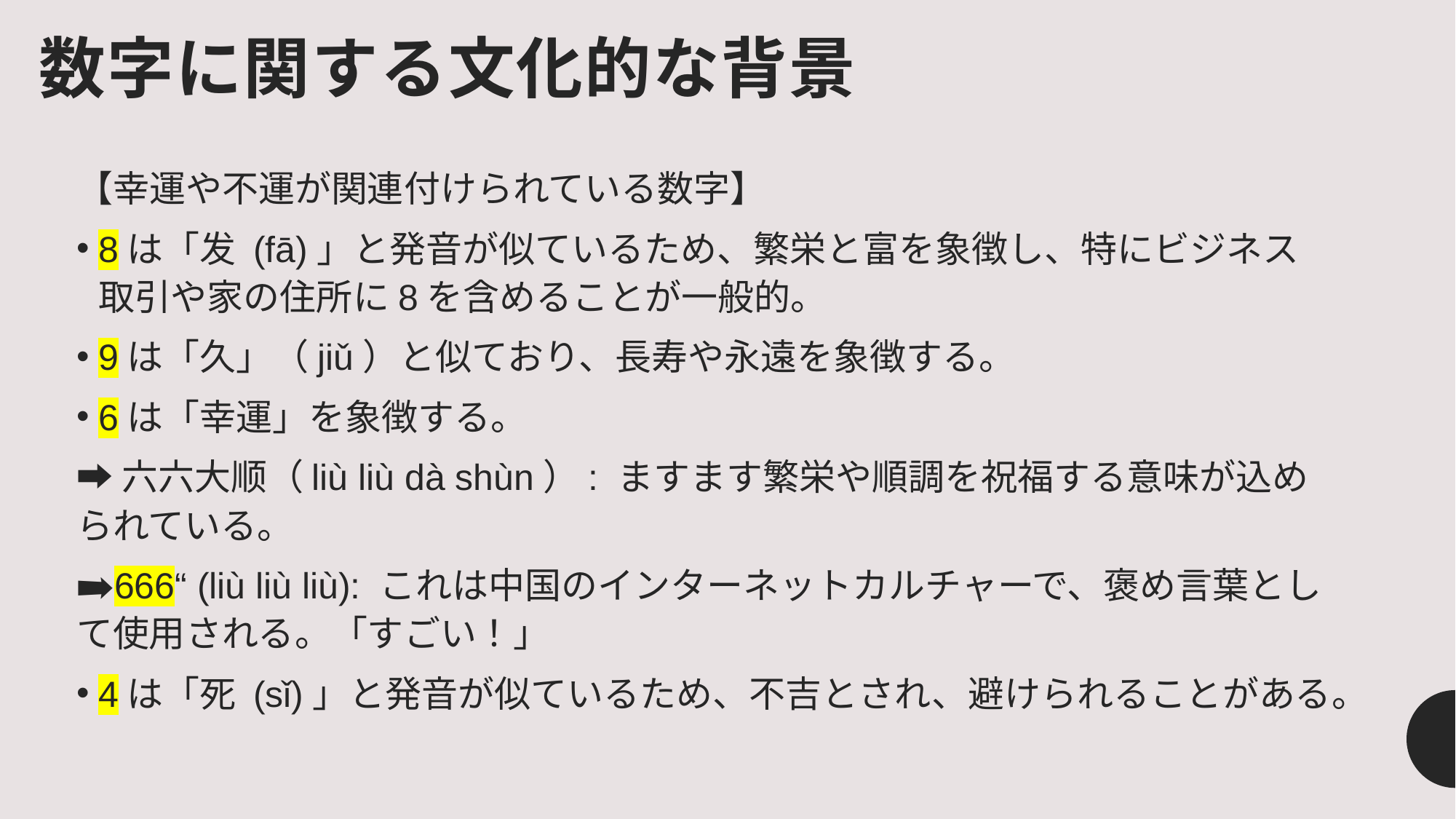

# 数字に関する文化的な背景
【幸運や不運が関連付けられている数字】
8は「发 (fā)」と発音が似ているため、繁栄と富を象徴し、特にビジネス取引や家の住所に8を含めることが一般的。
9は「久」（jiǔ）と似ており、長寿や永遠を象徴する。
6は「幸運」を象徴する。
➡六六大顺（liù liù dà shùn）: ますます繁栄や順調を祝福する意味が込められている。
➡666“ (liù liù liù): これは中国のインターネットカルチャーで、褒め言葉として使用される。「すごい！」
4は「死 (sǐ)」と発音が似ているため、不吉とされ、避けられることがある。